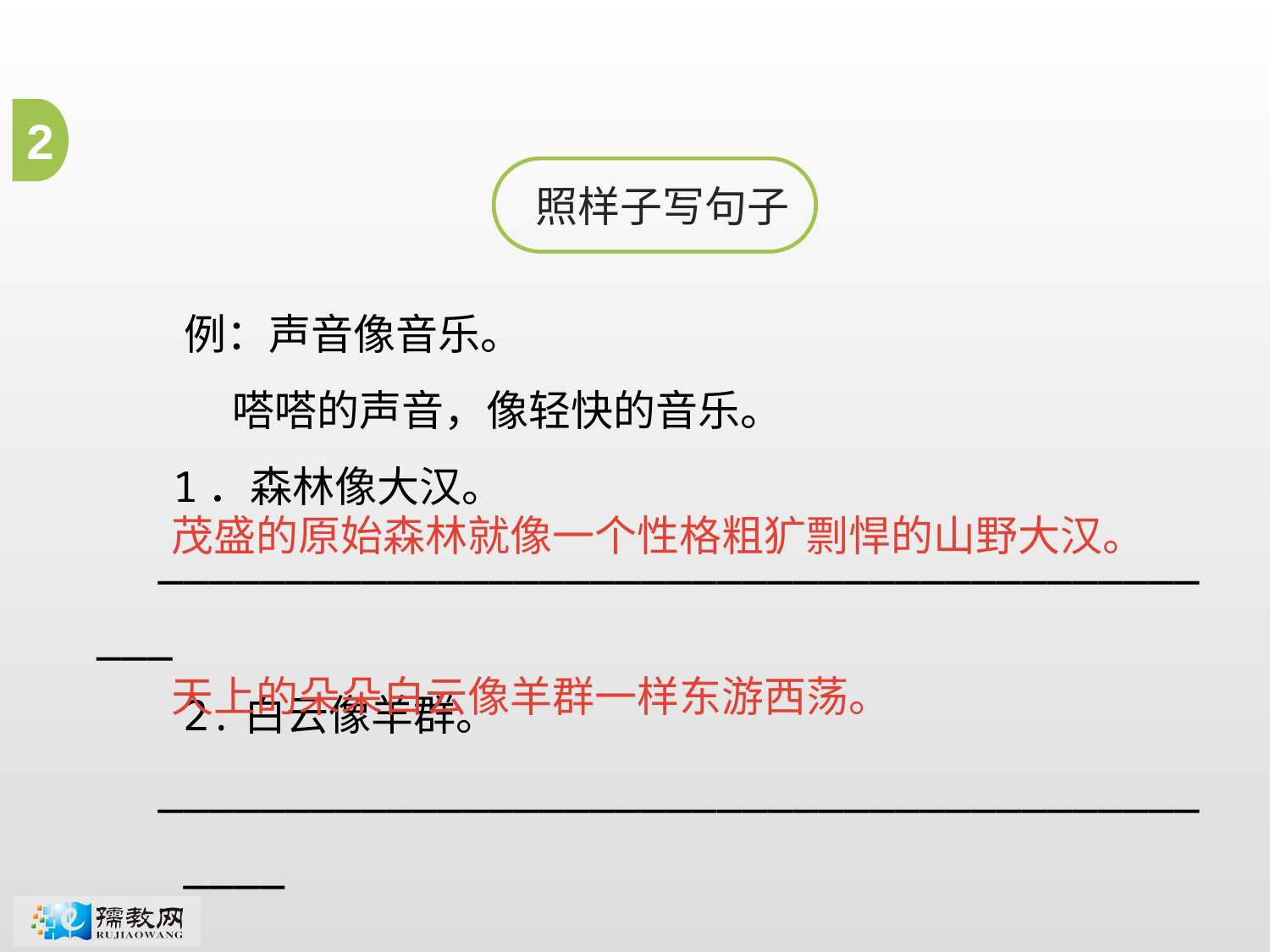

2
照样子写句子
例：声音像音乐。
    嗒嗒的声音，像轻快的音乐。
   1．森林像大汉。
____________________________________________
 2.白云像羊群。
_____________________________________________
茂盛的原始森林就像一个性格粗犷剽悍的山野大汉。
天上的朵朵白云像羊群一样东游西荡。